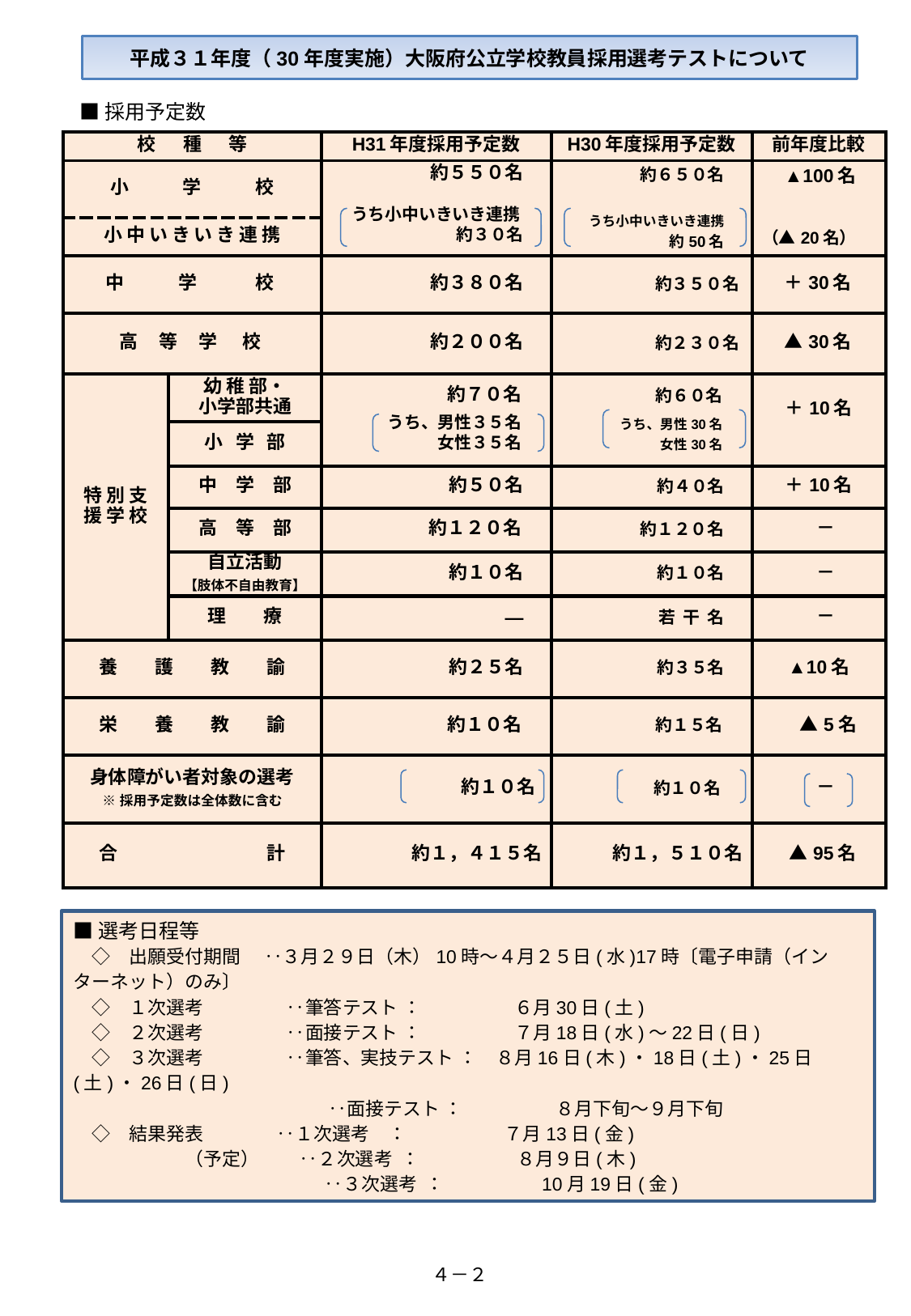

平成３１年度（30年度実施）大阪府公立学校教員採用選考テストについて
■採用予定数
| 校 　 種 　 等 |  | H31年度採用予定数 | H30年度採用予定数 | 前年度比較 |
| --- | --- | --- | --- | --- |
| 小　 　学　 　校 |  | 約５５０名 うち小中いきいき連携 約３０名 | 約６５０名 　うち小中いきいき連携 　　　　　約50名 | ▲100名 （▲20名） |
| 小中いきいき連携 |  |  |  |  |
| 中　 　 学　 　 校 |  | 約３８０名 | 約３５０名 | ＋30名 |
| 高 等 学 校 |  | 約２００名 | 約２３０名 | ▲30名 |
| 特 別 支 援 学 校 | 幼 稚 部・ 小学部共通 | 約７０名 うち、男性３５名 女性３５名 | 約６０名 うち、男性30名 女性30名 | ＋10名 |
|  | 小 学 部 |  |  |  |
|  | 中　学　部 | 約５０名 | 約４０名 | ＋10名 |
|  | 高　等　部 | 約１２０名 | 約１２０名 | － |
|  | 自立活動 【肢体不自由教育】 | 約１０名 | 約１０名 | － |
|  | 理　　療 | ― | 若 干 名 | － |
| 養　　護　　教　　諭 |  | 約２５名 | 約３５名 | ▲10名 |
| 栄　　養　　教　　諭 |  | 約１０名 | 約１５名 | ▲5名 |
| 身体障がい者対象の選考 ※採用予定数は全体数に含む |  | 約１０名 | 約１０名 | － |
| 合　　　　　　　　計 |  | 約１，４１５名 | 約１，５１０名 | ▲95名 |

■選考日程等
　◇　出願受付期間　 ‥３月２９日（木）10時～４月２５日(水)17時〔電子申請（インターネット）のみ〕
　◇　１次選考 　　　　 ‥筆答テスト ：　　　　　６月30日(土)
　◇　２次選考　　　　  ‥面接テスト ：　　　　　７月18日(水)～22日(日)
　◇　３次選考　　　　  ‥筆答、実技テスト ：　８月16日(木)・18日(土)・25日(土)・26日(日)
　　　　　　　　　　　  　　 ‥面接テスト ：　　　　　８月下旬～９月下旬
　◇　結果発表　　  　  ‥１次選考　：　　　　　 ７月13日(金)
　　　　　　（予定） 　    ‥２次選考  ：　　　　　 ８月９日(木)
　　　　　　　　　　　　　  ‥３次選考  ：　　　　　10月19日(金)
４－２